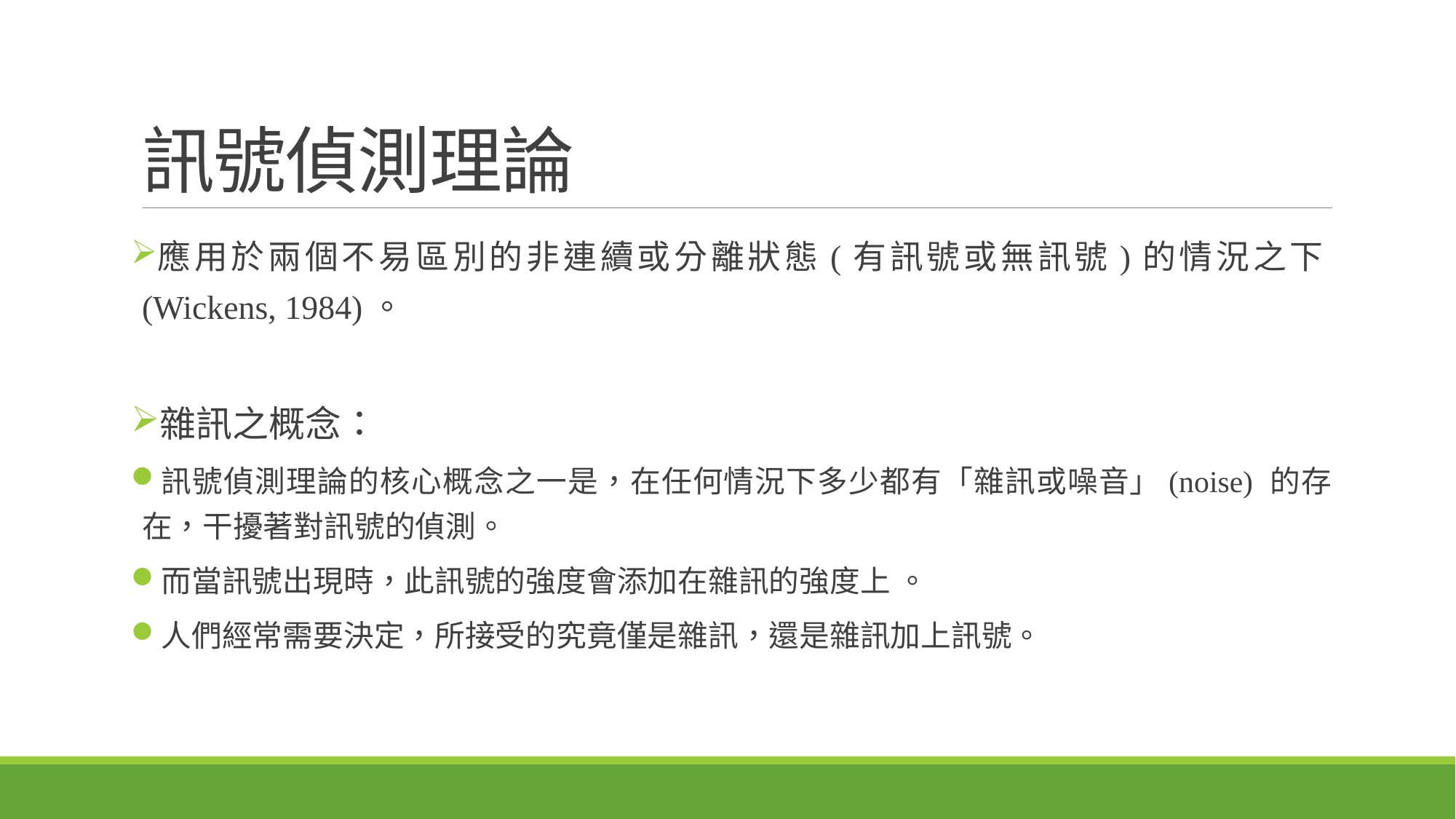

# 訊號偵測理論
應用於兩個不易區別的非連續或分離狀態(有訊號或無訊號)的情況之下(Wickens, 1984)。

雜訊之概念：
訊號偵測理論的核心概念之一是，在任何情況下多少都有「雜訊或噪音」(noise) 的存在，干擾著對訊號的偵測。
而當訊號出現時，此訊號的強度會添加在雜訊的強度上 。
人們經常需要決定，所接受的究竟僅是雜訊，還是雜訊加上訊號。